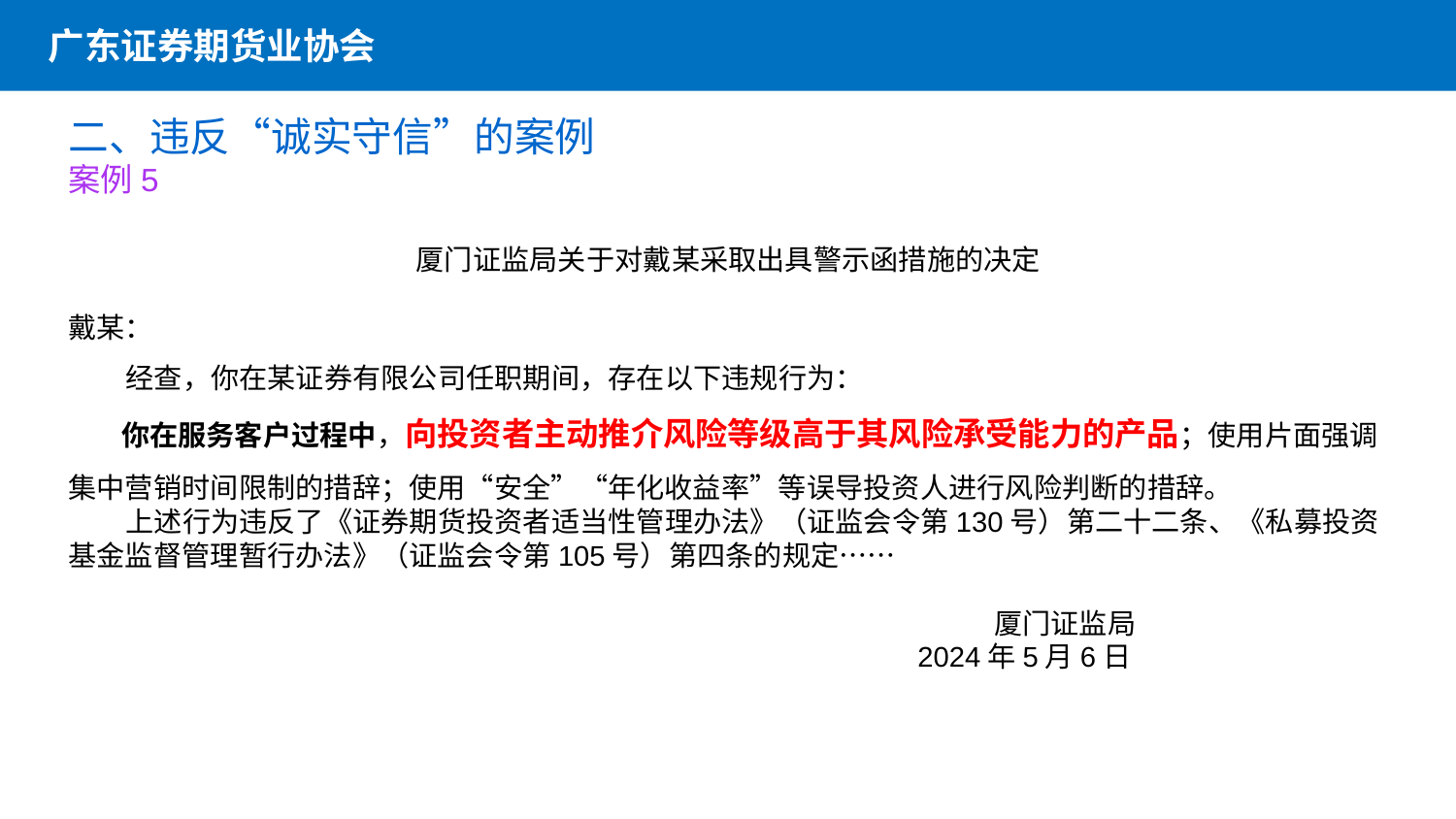

广东证券期货业协会
二、违反“诚实守信”的案例
案例5

厦门证监局关于对戴某采取出具警示函措施的决定

戴某：
        经查，你在某证券有限公司任职期间，存在以下违规行为：
       你在服务客户过程中，向投资者主动推介风险等级高于其风险承受能力的产品；使用片面强调集中营销时间限制的措辞；使用“安全”“年化收益率”等误导投资人进行风险判断的措辞。
        上述行为违反了《证券期货投资者适当性管理办法》（证监会令第130号）第二十二条、《私募投资基金监督管理暂行办法》（证监会令第105号）第四条的规定……

                                                                                                         厦门证监局
　　　　　　　                                                                                                      2024年5月6日